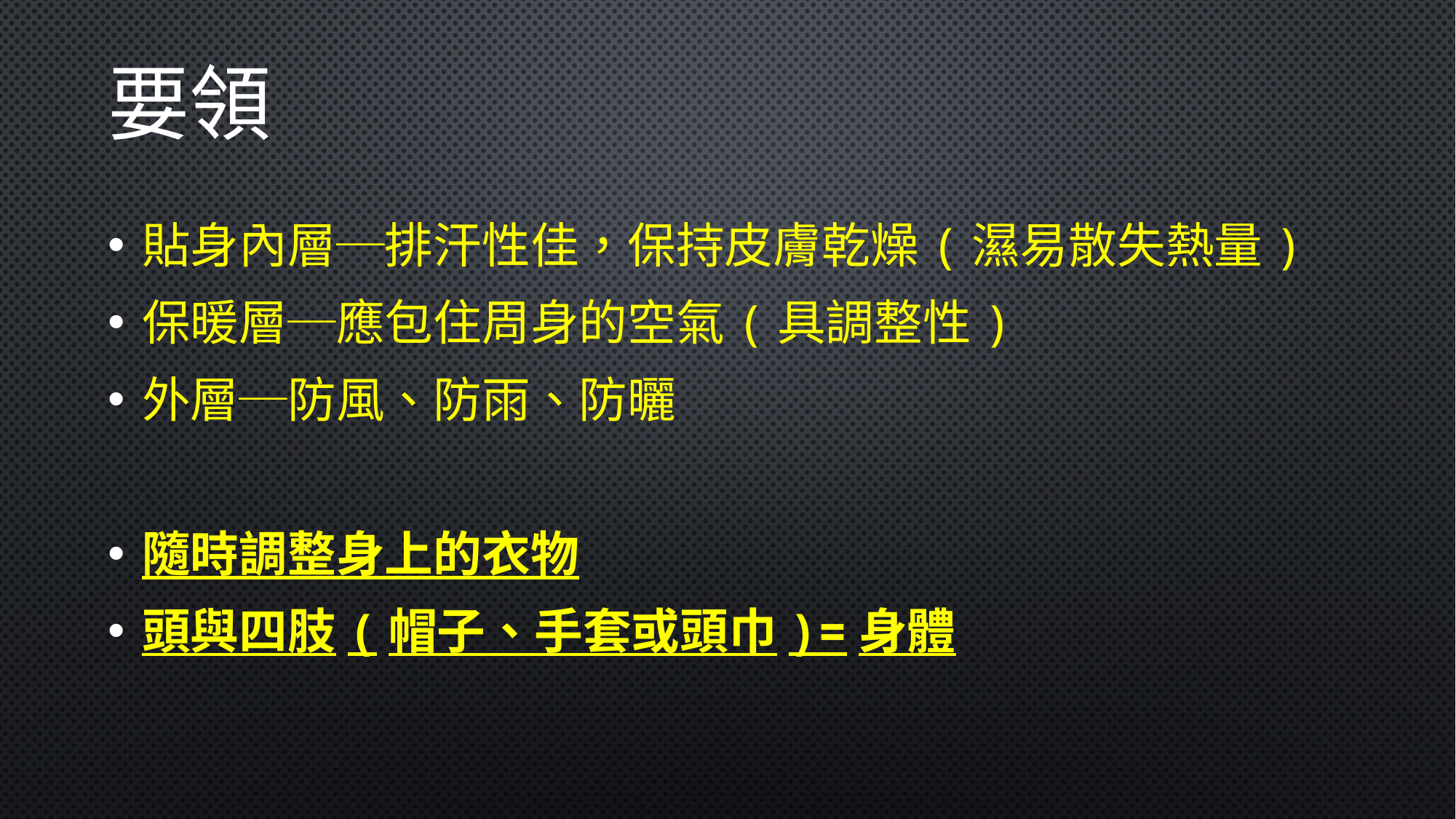

# 要領
貼身內層─排汗性佳，保持皮膚乾燥(濕易散失熱量)
保暖層─應包住周身的空氣(具調整性)
外層─防風、防雨、防曬

隨時調整身上的衣物
頭與四肢(帽子、手套或頭巾)=身體